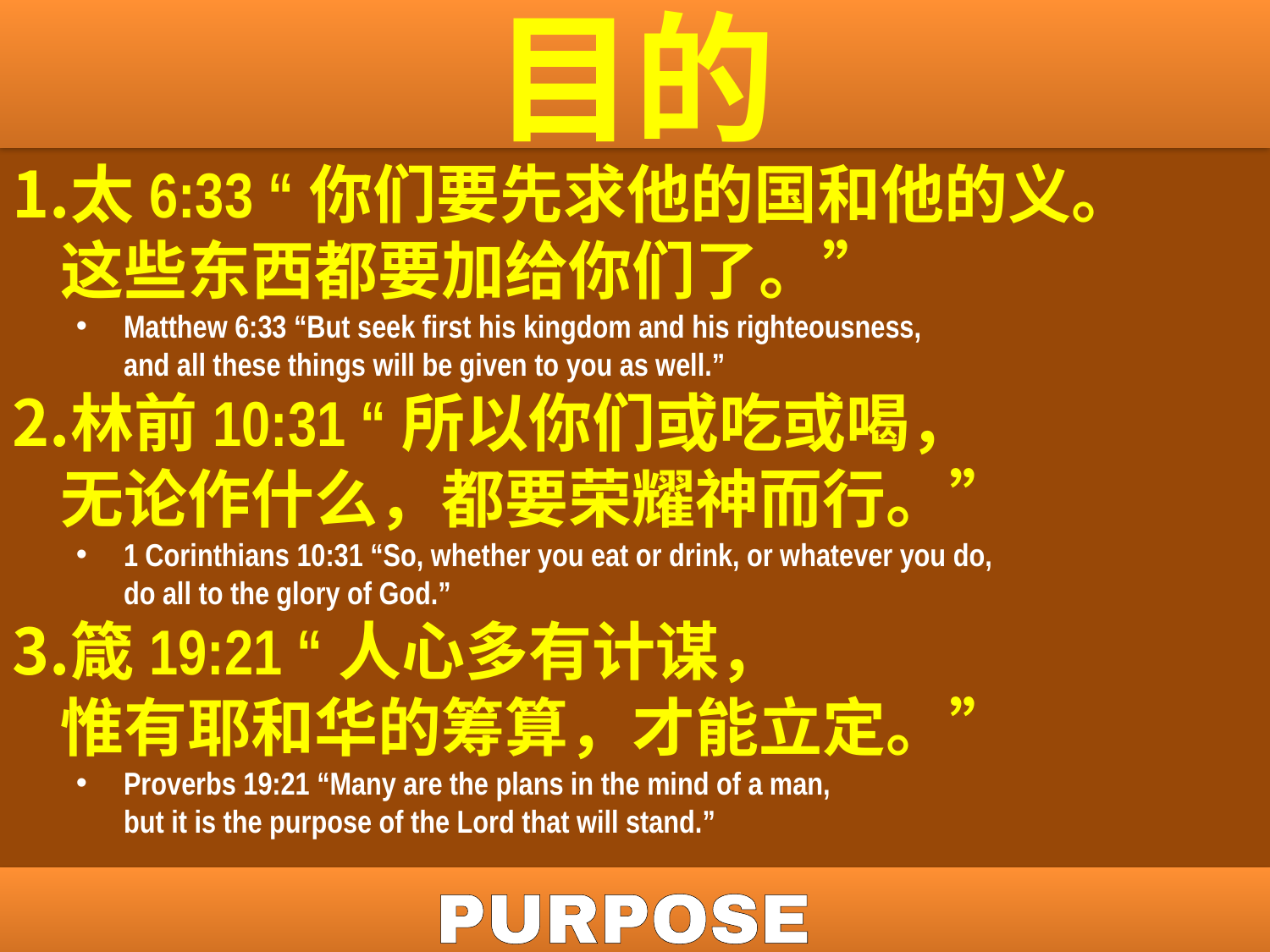

# 目的
太6:33 “你们要先求他的国和他的义。       这些东西都要加给你们了。”
Matthew 6:33 “But seek first his kingdom and his righteousness,                                             and all these things will be given to you as well.”
林前10:31 “所以你们或吃或喝，                  无论作什么，都要荣耀神而行。”
1 Corinthians 10:31 “So, whether you eat or drink, or whatever you do,                                  do all to the glory of God.”
箴19:21 “人心多有计谋，                               惟有耶和华的筹算，才能立定。”
Proverbs 19:21 “Many are the plans in the mind of a man,                                                       but it is the purpose of the Lord that will stand.”
PURPOSE